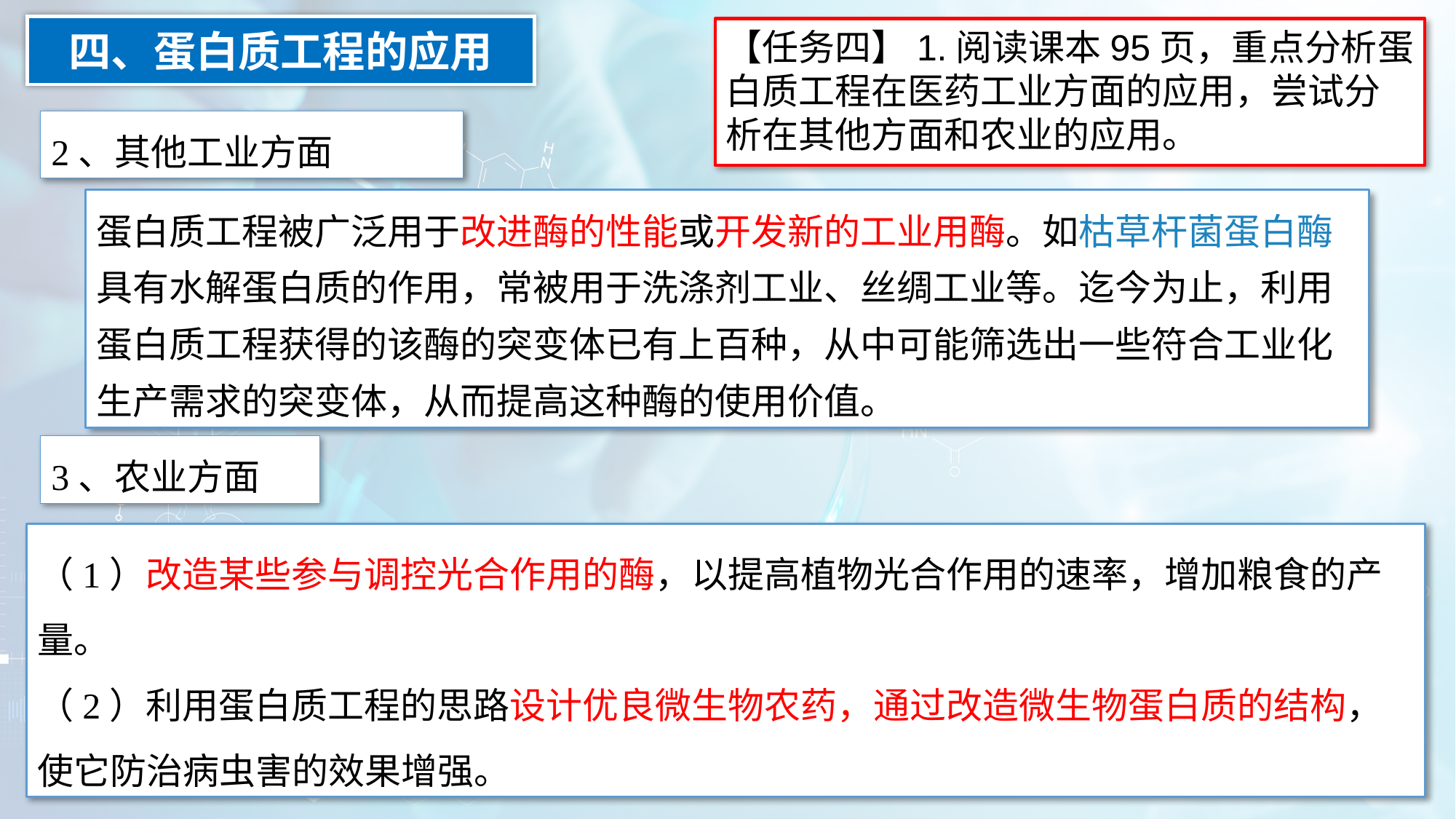

四、蛋白质工程的应用
【任务四】1.阅读课本95页，重点分析蛋白质工程在医药工业方面的应用，尝试分析在其他方面和农业的应用。
2、其他工业方面
蛋白质工程被广泛用于改进酶的性能或开发新的工业用酶。如枯草杆菌蛋白酶具有水解蛋白质的作用，常被用于洗涤剂工业、丝绸工业等。迄今为止，利用蛋白质工程获得的该酶的突变体已有上百种，从中可能筛选出一些符合工业化生产需求的突变体，从而提高这种酶的使用价值。
3、农业方面
（1）改造某些参与调控光合作用的酶，以提高植物光合作用的速率，增加粮食的产量。
（2）利用蛋白质工程的思路设计优良微生物农药，通过改造微生物蛋白质的结构，使它防治病虫害的效果增强。